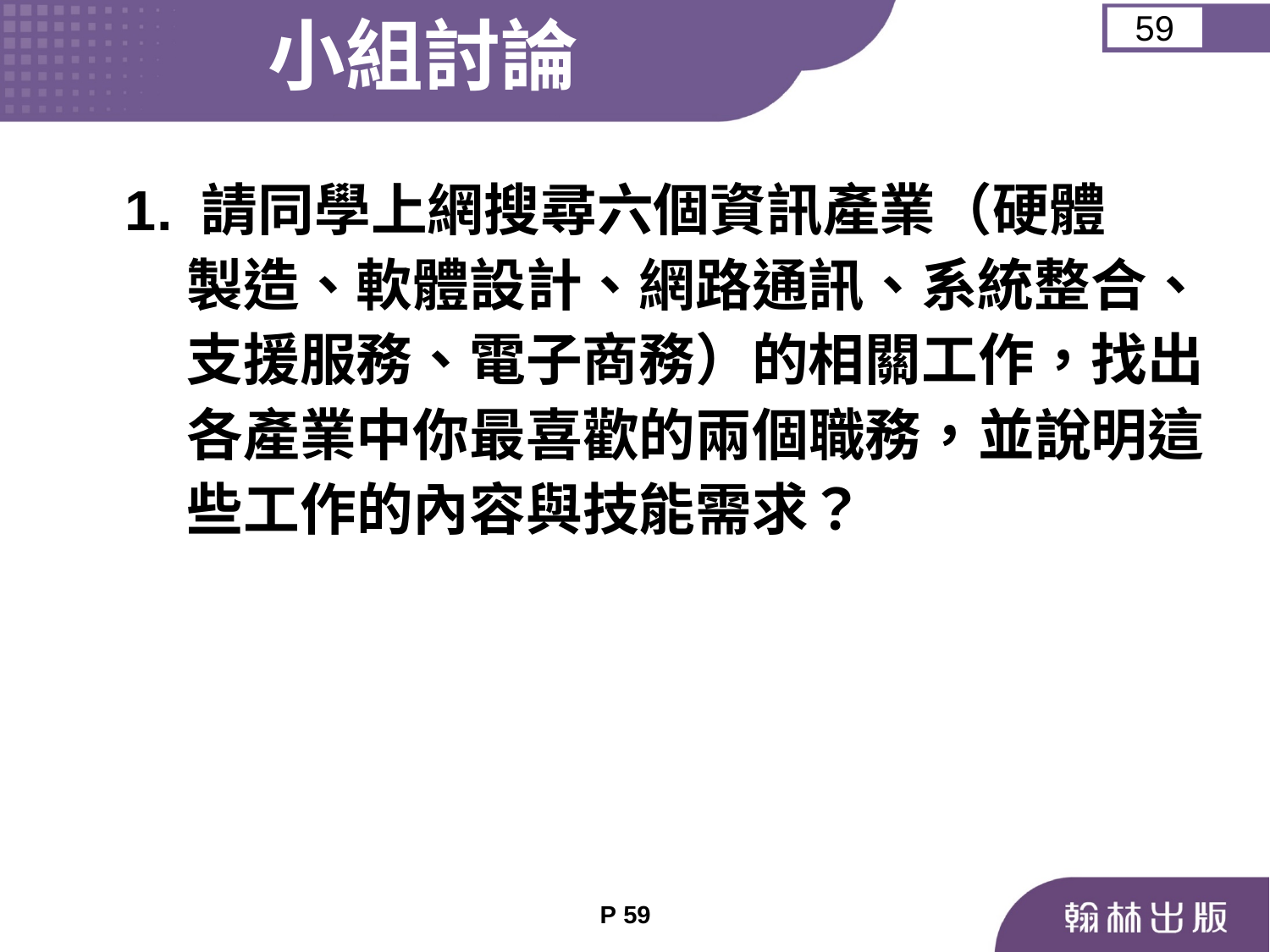

小組討論

59
  1. 請同學上網搜尋六個資訊產業（硬體
      製造、軟體設計、網路通訊、系統整合、
      支援服務、電子商務）的相關工作，找出
      各產業中你最喜歡的兩個職務，並說明這
      些工作的內容與技能需求？

P 59